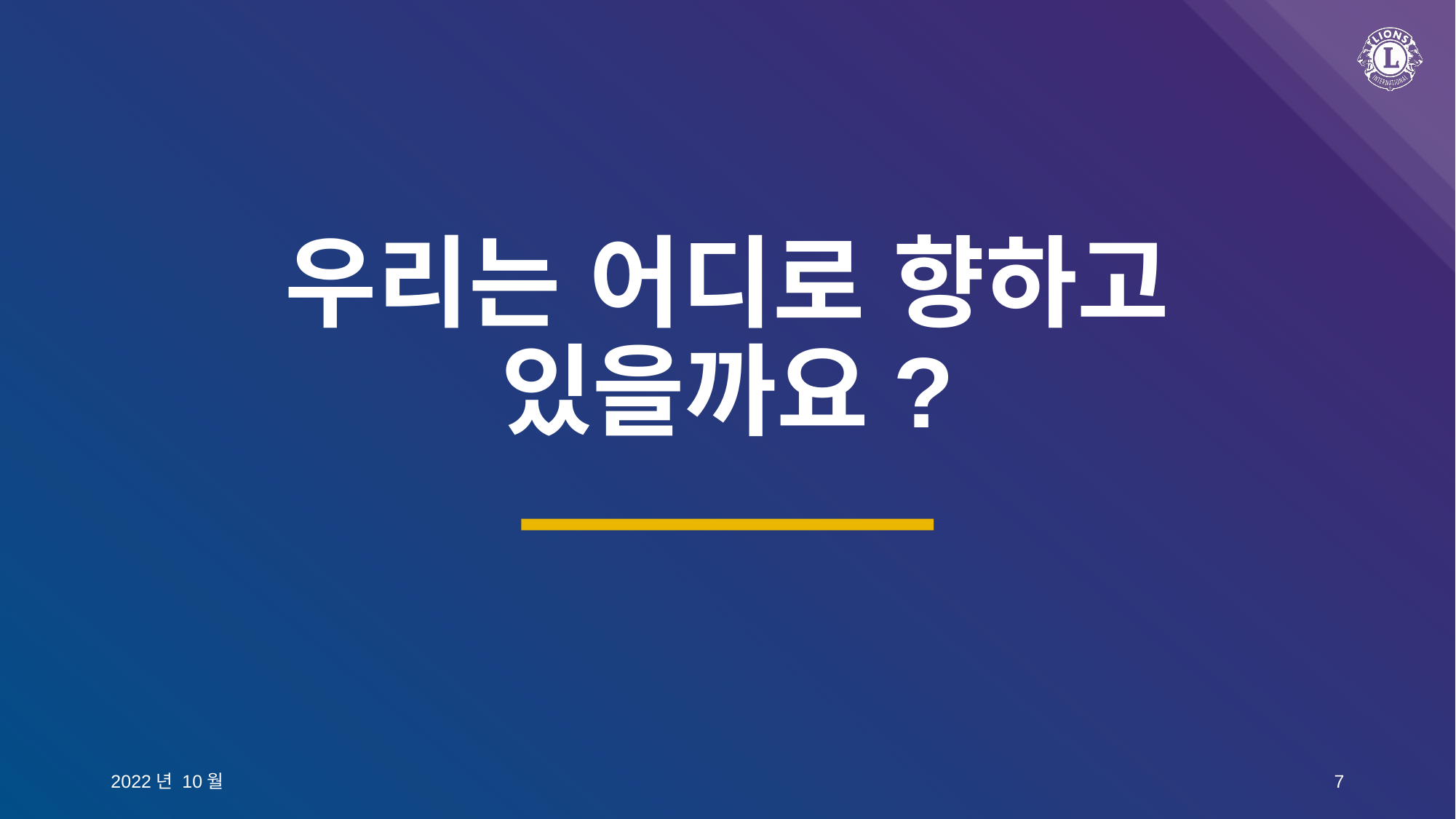

# 우리는 어디로 향하고 있을까요?
2022년 10월
7